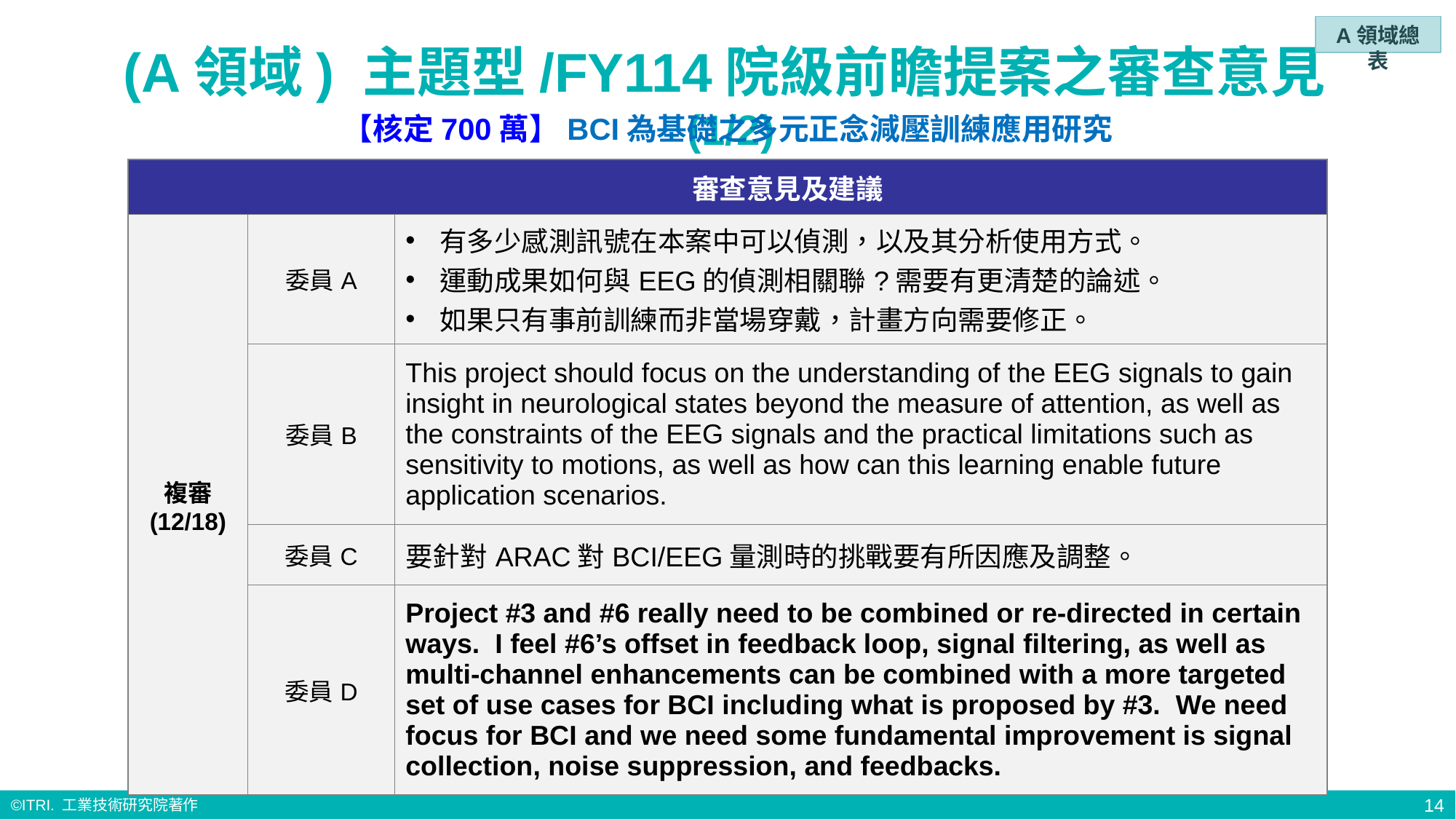

A領域總表
# (A領域) 主題型/FY114院級前瞻提案之審查意見(1/2)
【核定700萬】BCI為基礎之多元正念減壓訓練應用研究

|  | 審查意見及建議 | 審查意見及建議 |
| --- | --- | --- |
| 複審 (12/18) | 委員A | 有多少感測訊號在本案中可以偵測，以及其分析使用方式。 運動成果如何與EEG的偵測相關聯?需要有更清楚的論述。 如果只有事前訓練而非當場穿戴，計畫方向需要修正。 |
|  | 委員B | This project should focus on the understanding of the EEG signals to gain insight in neurological states beyond the measure of attention, as well as the constraints of the EEG signals and the practical limitations such as sensitivity to motions, as well as how can this learning enable future application scenarios. |
|  | 委員C | 要針對ARAC對BCI/EEG量測時的挑戰要有所因應及調整。 |
|  | 委員D | Project #3 and #6 really need to be combined or re-directed in certain ways.  I feel #6’s offset in feedback loop, signal filtering, as well as multi-channel enhancements can be combined with a more targeted set of use cases for BCI including what is proposed by #3.  We need focus for BCI and we need some fundamental improvement is signal collection, noise suppression, and feedbacks. |
14